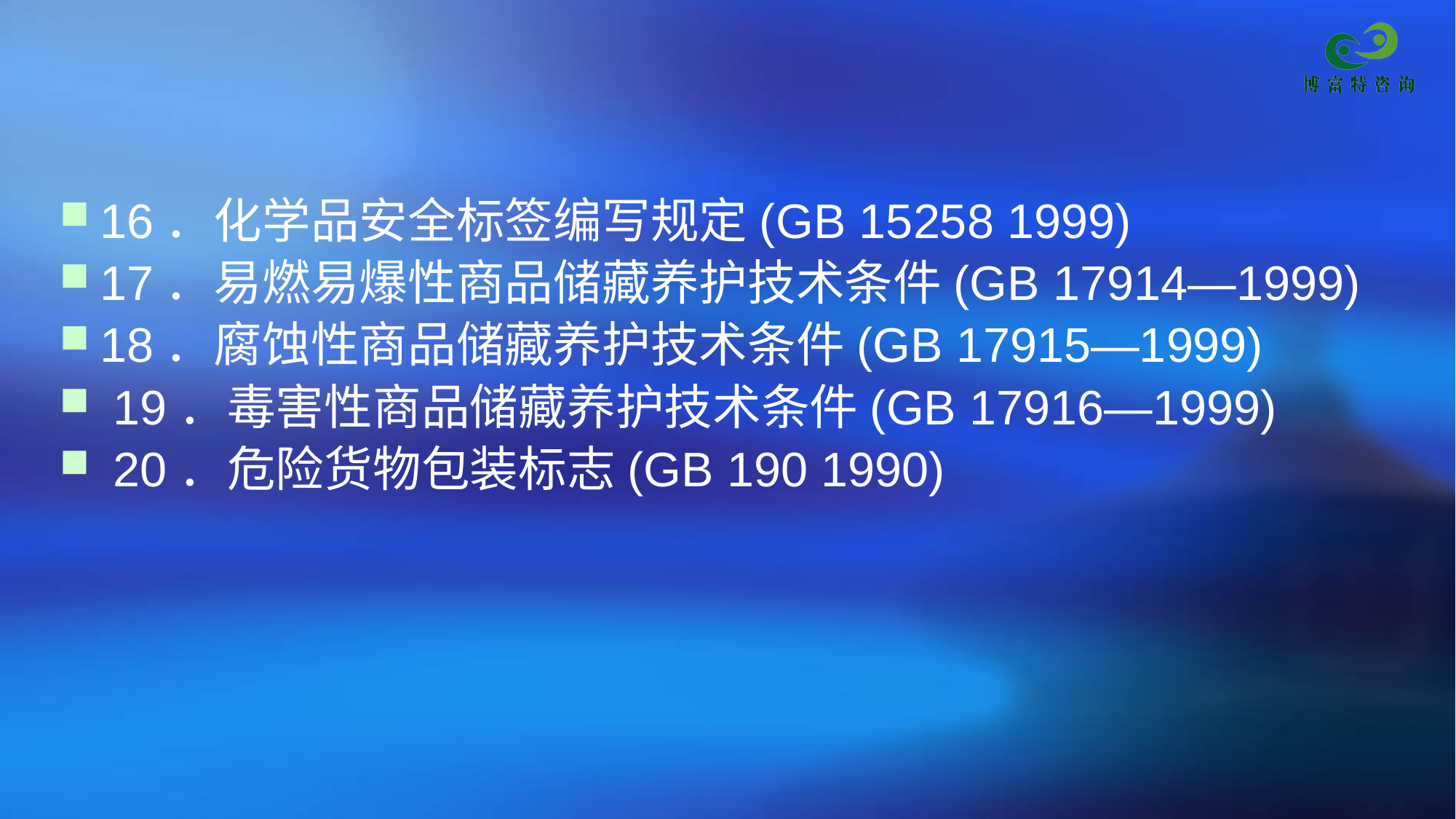

#
16．化学品安全标签编写规定(GB 15258 1999)
17．易燃易爆性商品储藏养护技术条件(GB 17914—1999)
18．腐蚀性商品储藏养护技术条件(GB 17915—1999)
 19．毒害性商品储藏养护技术条件(GB 17916—1999)
 20．危险货物包装标志(GB 190 1990)